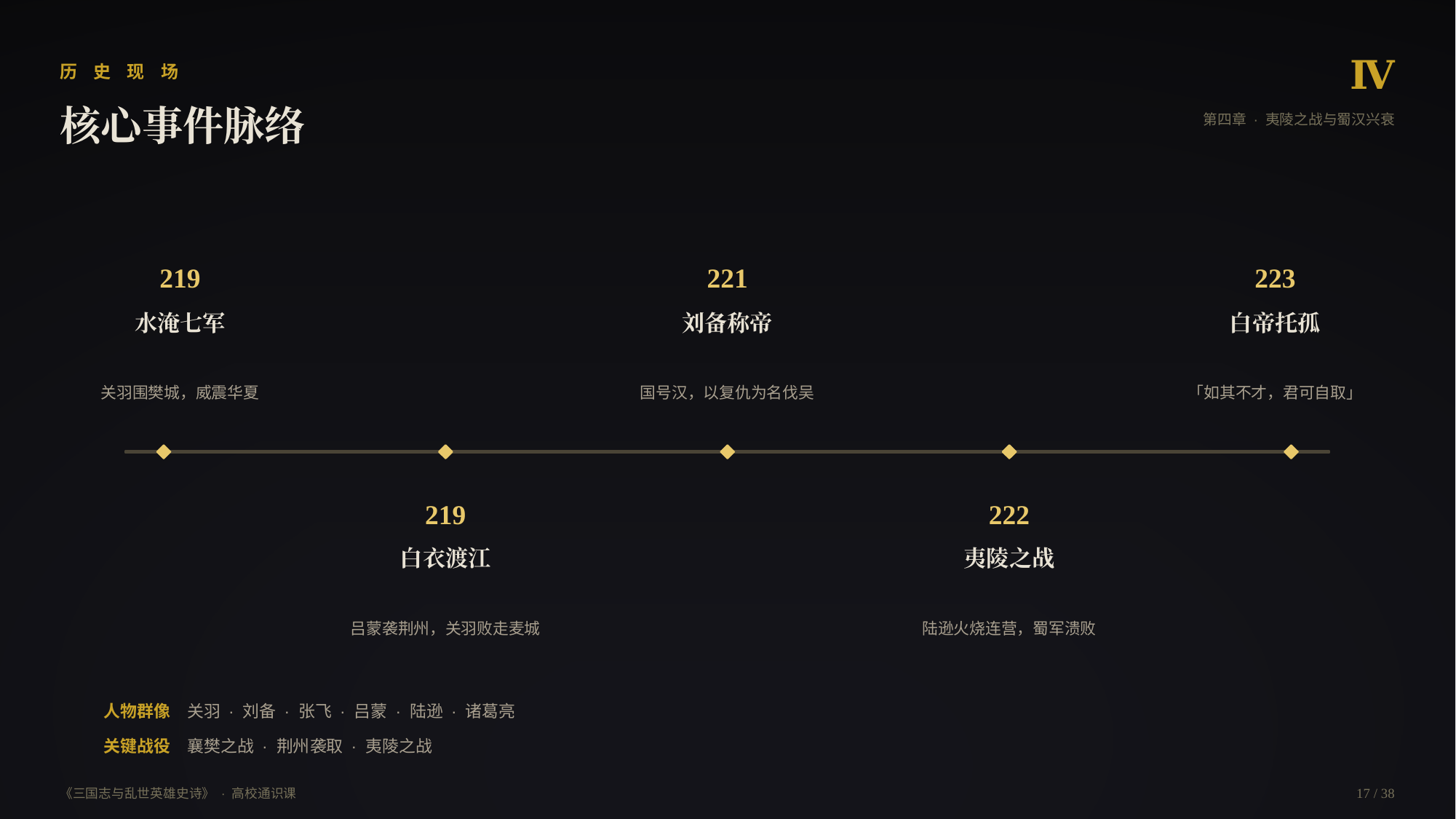

Ⅳ
历 史 现 场
核心事件脉络
第四章 · 夷陵之战与蜀汉兴衰
219
221
223
水淹七军
刘备称帝
白帝托孤
关羽围樊城，威震华夏
国号汉，以复仇为名伐吴
「如其不才，君可自取」

219
222
白衣渡江
夷陵之战
吕蒙袭荆州，关羽败走麦城
陆逊火烧连营，蜀军溃败
人物群像　关羽 · 刘备 · 张飞 · 吕蒙 · 陆逊 · 诸葛亮
关键战役　襄樊之战 · 荆州袭取 · 夷陵之战
《三国志与乱世英雄史诗》 · 高校通识课
17 / 38